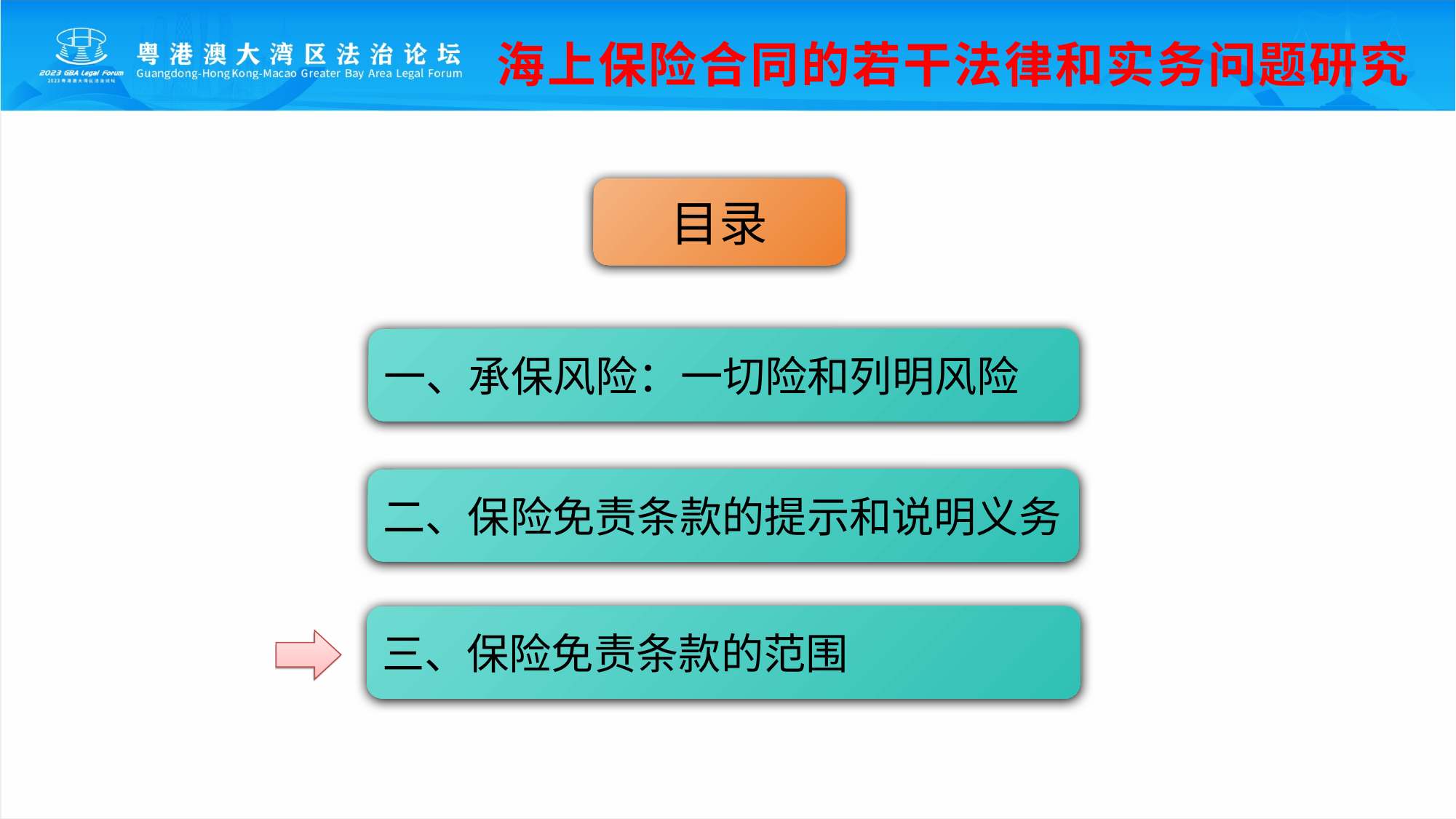

海上保险合同的若干法律和实务问题研究
目录
一、承保风险：一切险和列明风险
二、保险免责条款的提示和说明义务
三、保险免责条款的范围